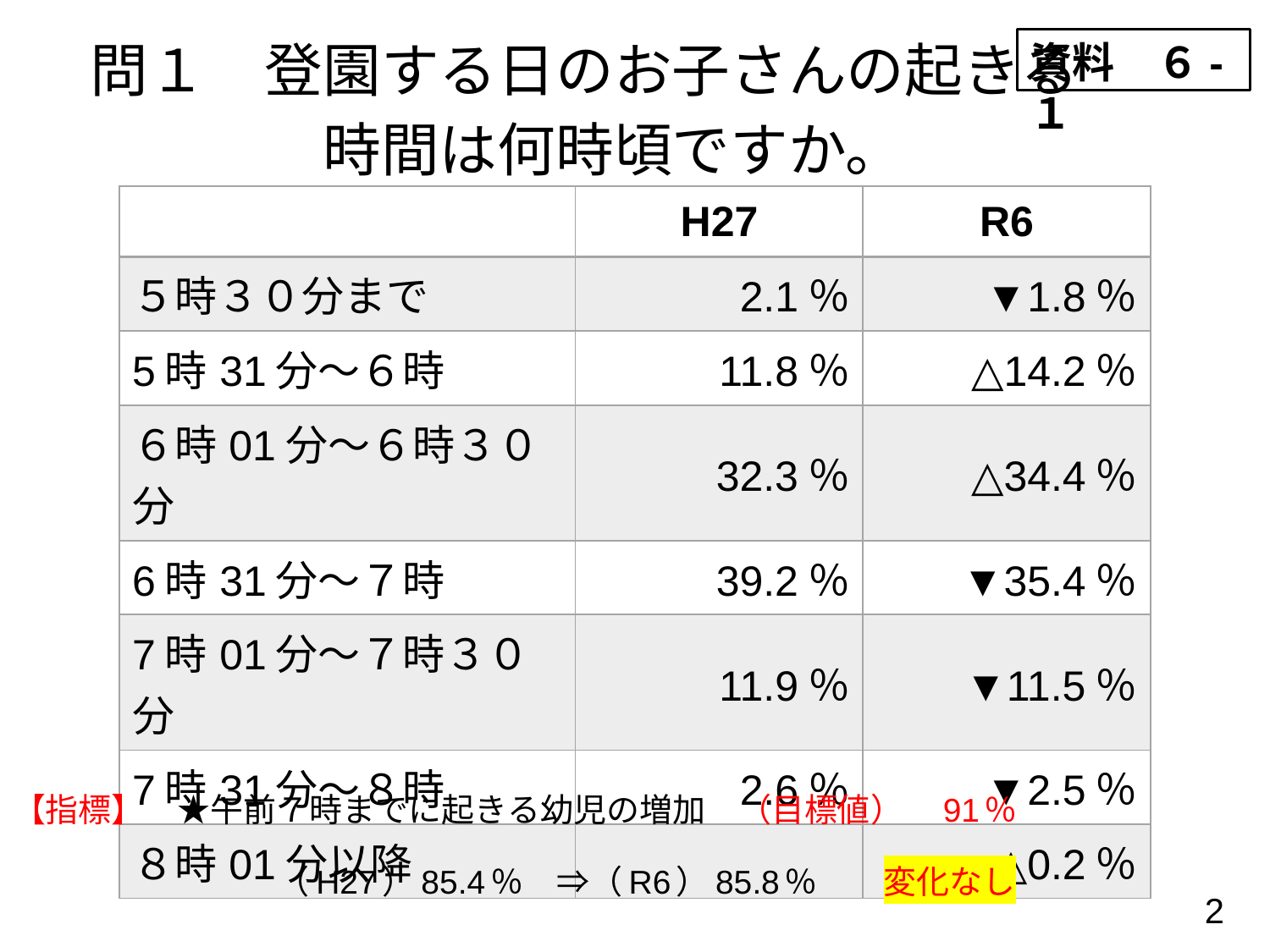

# 問１　登園する日のお子さんの起きる 　　　　　時間は何時頃ですか。
資料　６-１
|  | H27 | R6 |
| --- | --- | --- |
| ５時３０分まで | 2.1％ | ▼1.8％ |
| 5時31分～６時 | 11.8％ | △14.2％ |
| ６時01分～６時３０分 | 32.3％ | △34.4％ |
| 6時31分～７時 | 39.2％ | ▼35.4％ |
| 7時01分～７時３０分 | 11.9％ | ▼11.5％ |
| 7時31分～８時 | 2.6％ | ▼2.5％ |
| ８時01分以降 |  | △0.2％ |
【指標】　★午前７時までに起きる幼児の増加　（目標値）　91％
　　　　　　　　（H27）85.4％　⇒（R6）85.8％　　変化なし